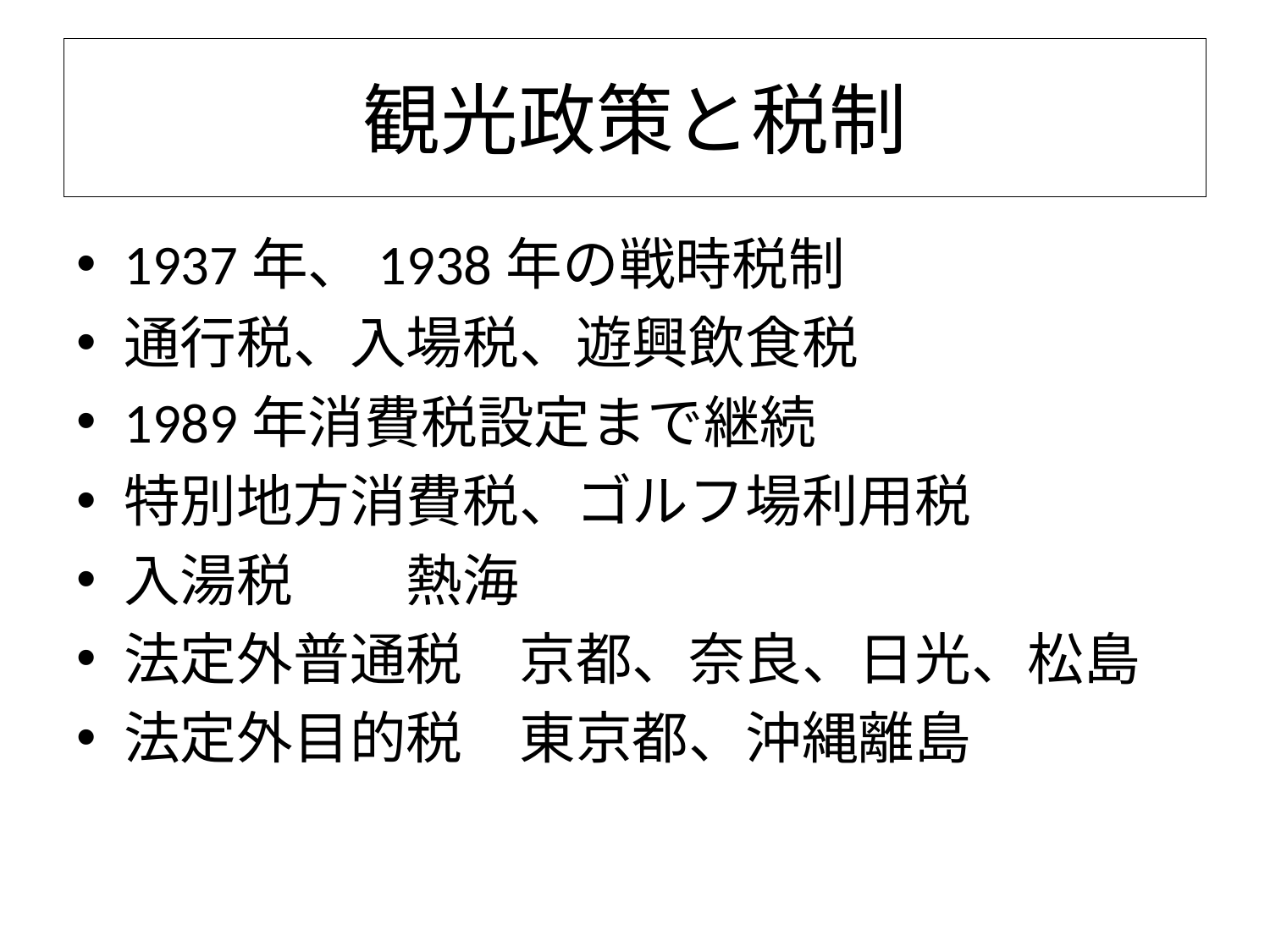

# 観光政策と税制
1937年、1938年の戦時税制
通行税、入場税、遊興飲食税
1989年消費税設定まで継続
特別地方消費税、ゴルフ場利用税
入湯税　　熱海
法定外普通税　京都、奈良、日光、松島
法定外目的税　東京都、沖縄離島